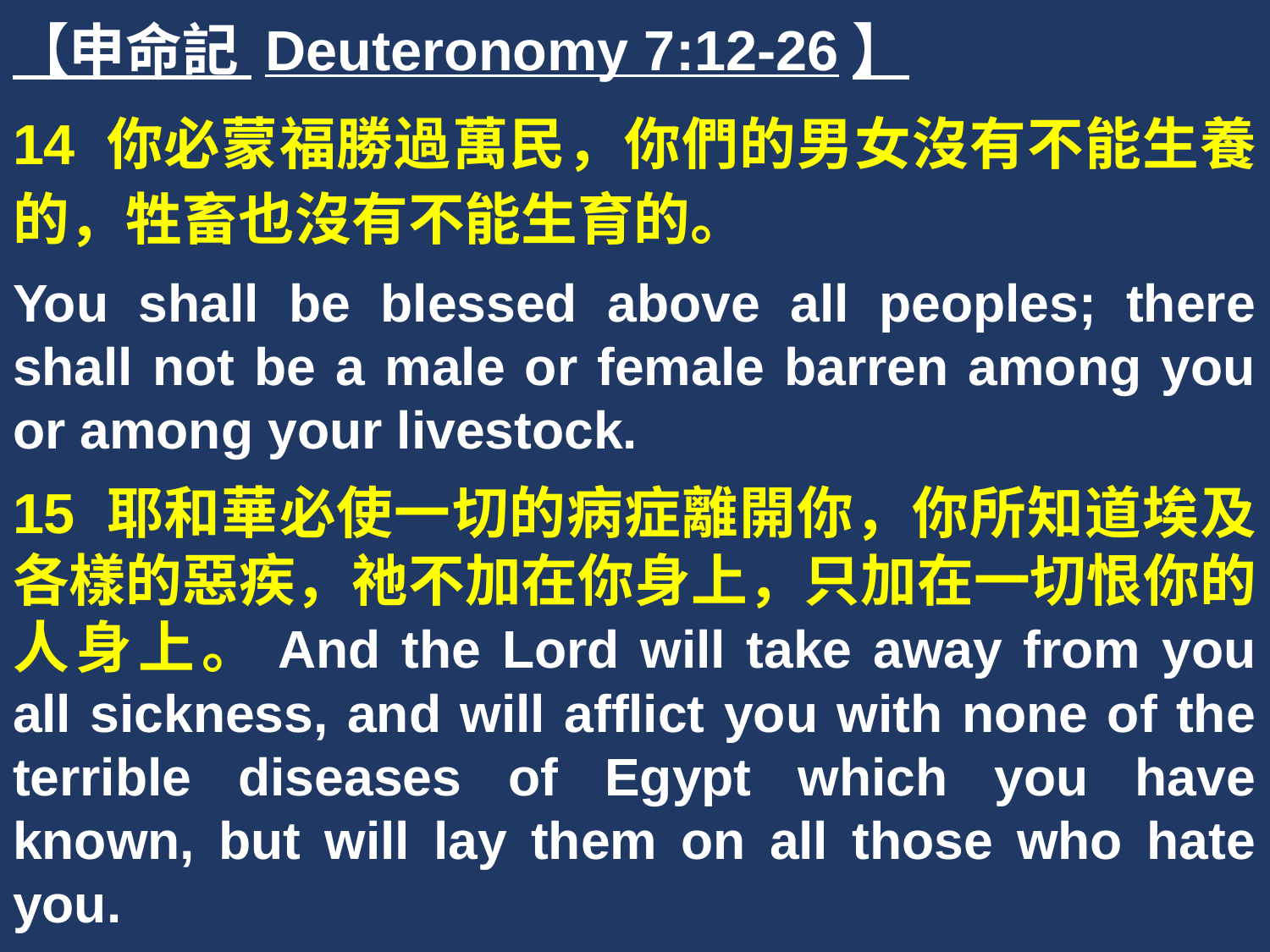

【申命記 Deuteronomy 7:12-26】
14 你必蒙福勝過萬民，你們的男女沒有不能生養的，牲畜也沒有不能生育的。
You shall be blessed above all peoples; there shall not be a male or female barren among you or among your livestock.
15 耶和華必使一切的病症離開你，你所知道埃及各樣的惡疾，祂不加在你身上，只加在一切恨你的人身上。And the Lord will take away from you all sickness, and will afflict you with none of the terrible diseases of Egypt which you have known, but will lay them on all those who hate you.